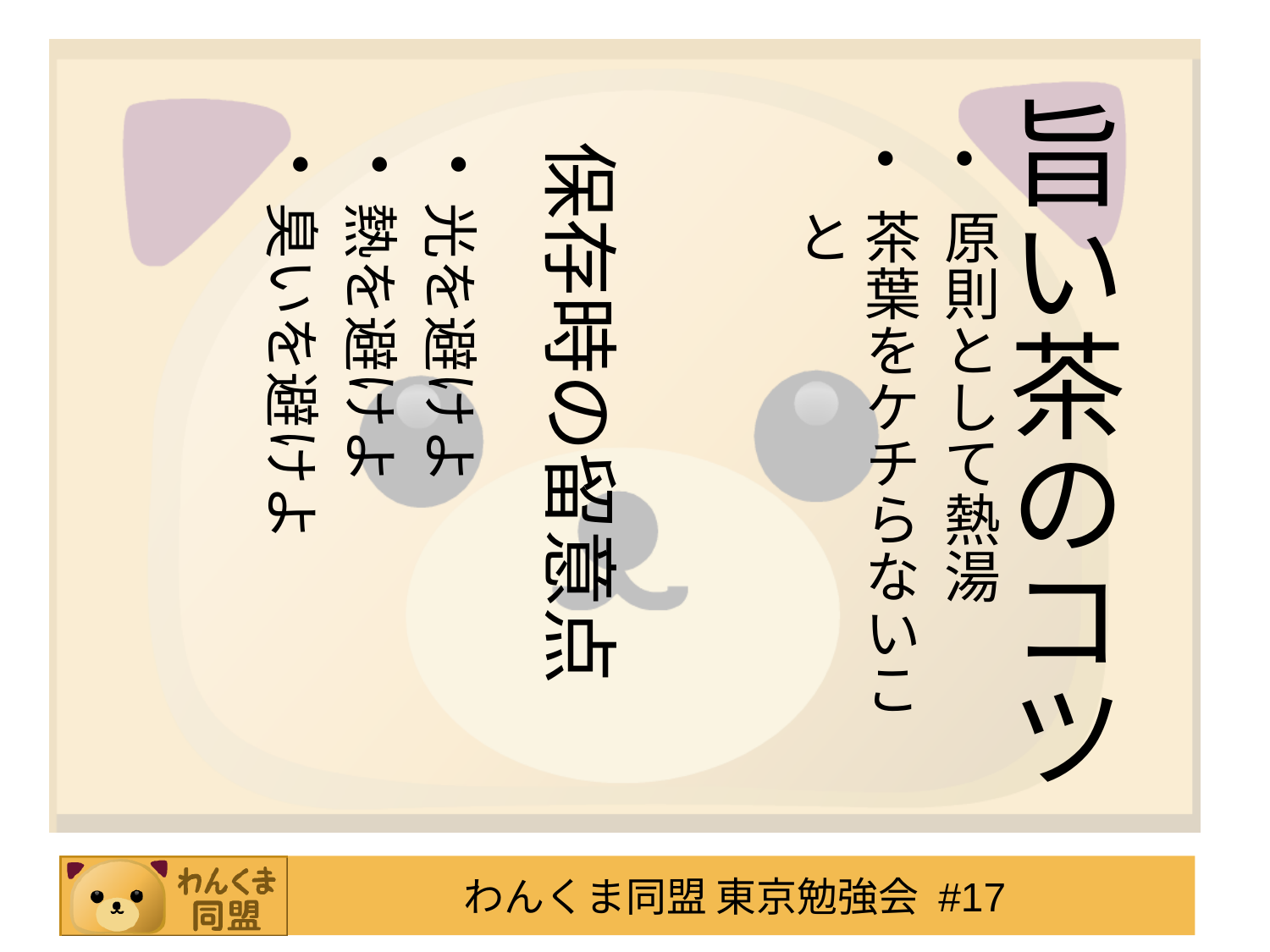

# 旨い茶のコツ
保存時の留意点
光を避けよ
熱を避けよ
臭いを避けよ

原則として熱湯
茶葉をケチらないこと